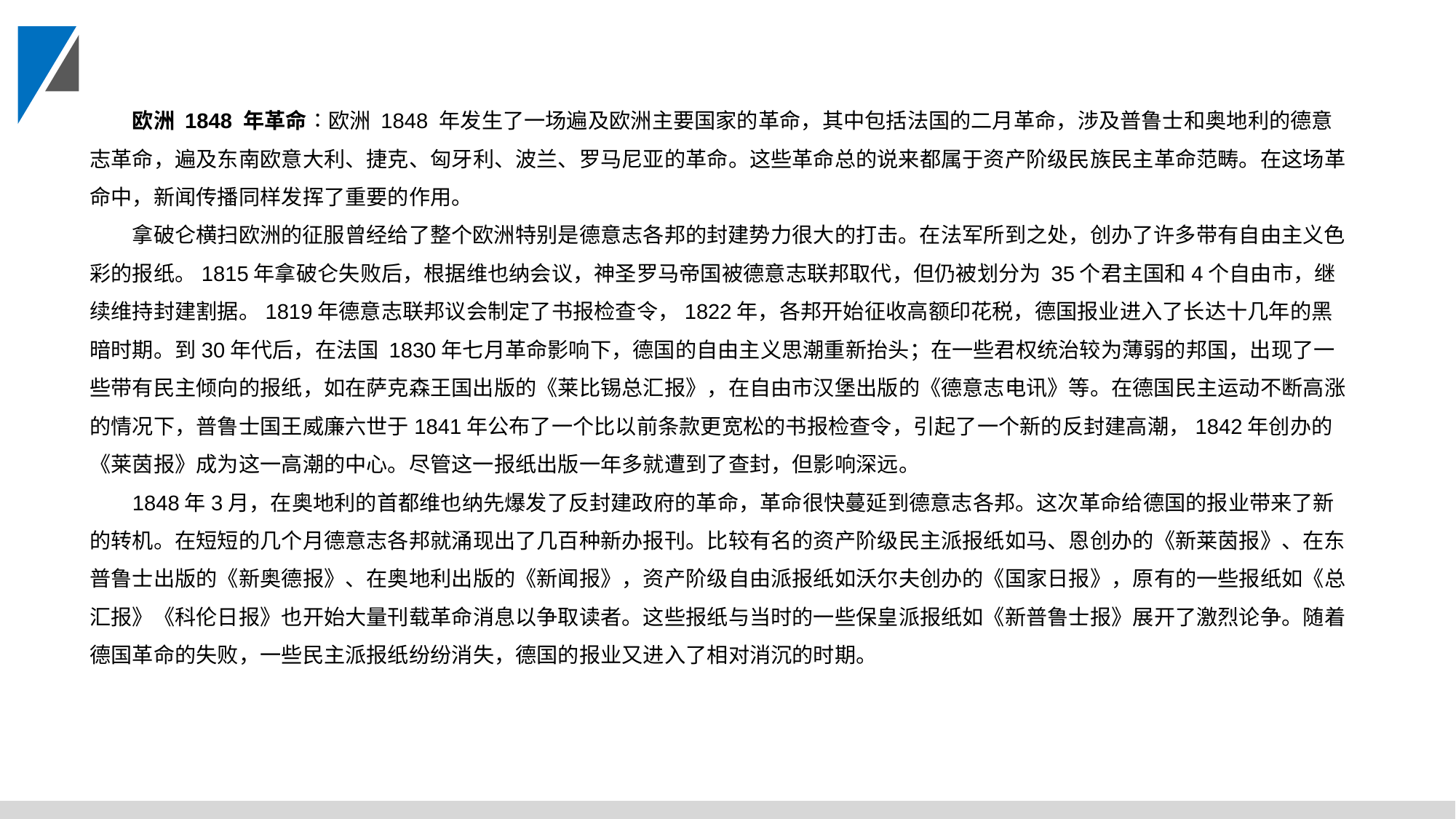

欧洲 1848 年革命∶欧洲 1848 年发生了一场遍及欧洲主要国家的革命，其中包括法国的二月革命，涉及普鲁士和奥地利的德意志革命，遍及东南欧意大利、捷克、匈牙利、波兰、罗马尼亚的革命。这些革命总的说来都属于资产阶级民族民主革命范畴。在这场革命中，新闻传播同样发挥了重要的作用。
拿破仑横扫欧洲的征服曾经给了整个欧洲特别是德意志各邦的封建势力很大的打击。在法军所到之处，创办了许多带有自由主义色彩的报纸。1815年拿破仑失败后，根据维也纳会议，神圣罗马帝国被德意志联邦取代，但仍被划分为 35个君主国和4个自由市，继续维持封建割据。1819年德意志联邦议会制定了书报检查令，1822年，各邦开始征收高额印花税，德国报业进入了长达十几年的黑暗时期。到30年代后，在法国 1830年七月革命影响下，德国的自由主义思潮重新抬头；在一些君权统治较为薄弱的邦国，出现了一些带有民主倾向的报纸，如在萨克森王国出版的《莱比锡总汇报》，在自由市汉堡出版的《德意志电讯》等。在德国民主运动不断高涨的情况下，普鲁士国王威廉六世于1841年公布了一个比以前条款更宽松的书报检查令，引起了一个新的反封建高潮，1842年创办的《莱茵报》成为这一高潮的中心。尽管这一报纸出版一年多就遭到了查封，但影响深远。
1848年3月，在奥地利的首都维也纳先爆发了反封建政府的革命，革命很快蔓延到德意志各邦。这次革命给德国的报业带来了新的转机。在短短的几个月德意志各邦就涌现出了几百种新办报刊。比较有名的资产阶级民主派报纸如马、恩创办的《新莱茵报》、在东普鲁士出版的《新奥德报》、在奥地利出版的《新闻报》，资产阶级自由派报纸如沃尔夫创办的《国家日报》，原有的一些报纸如《总汇报》《科伦日报》也开始大量刊载革命消息以争取读者。这些报纸与当时的一些保皇派报纸如《新普鲁士报》展开了激烈论争。随着德国革命的失败，一些民主派报纸纷纷消失，德国的报业又进入了相对消沉的时期。